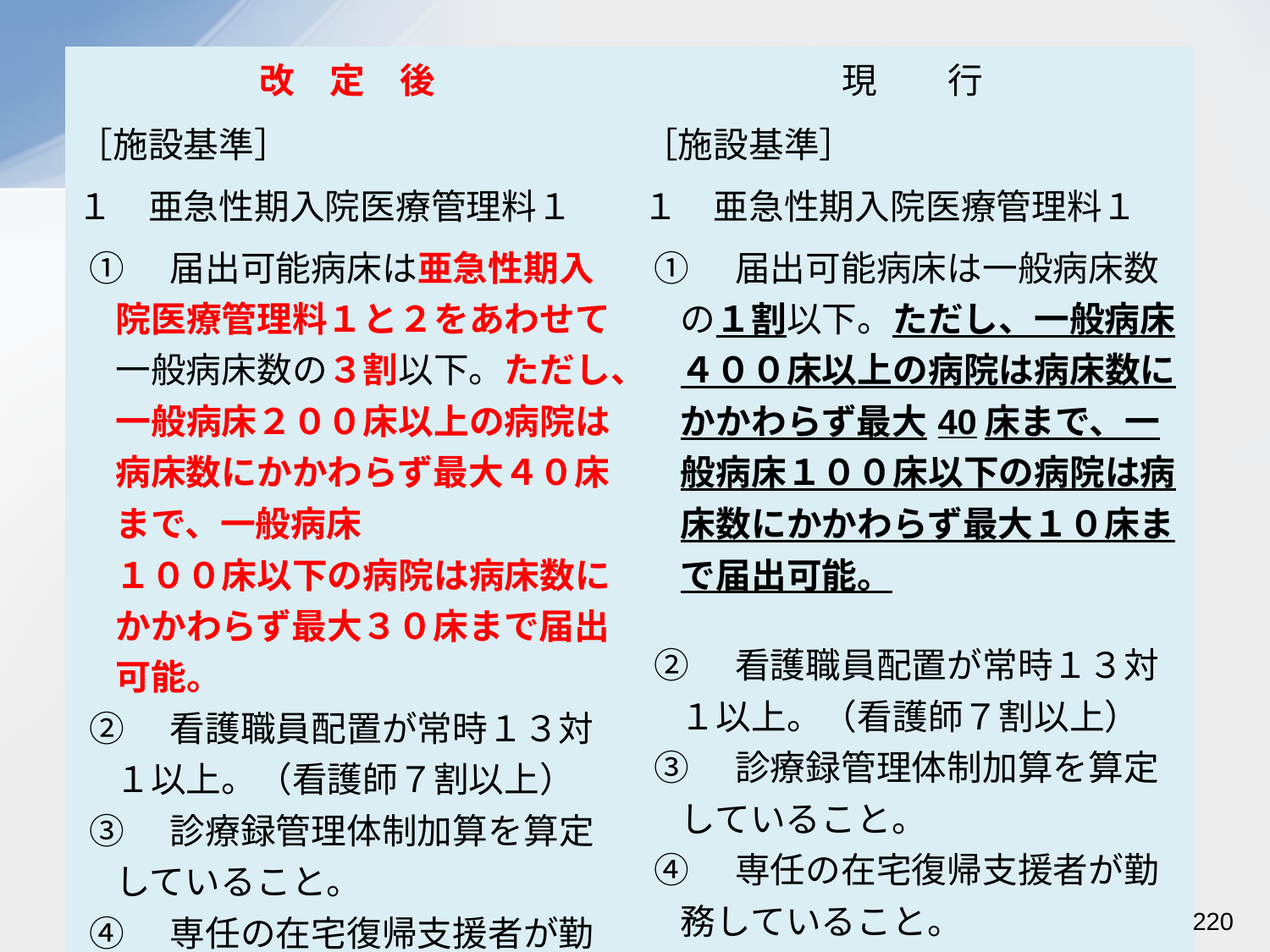

| 改　定　後 | 現　　行 |
| --- | --- |
| ［施設基準］ １　亜急性期入院医療管理料１ ①　届出可能病床は亜急性期入院医療管理料１と２をあわせて一般病床数の３割以下。ただし、一般病床２００床以上の病院は病床数にかかわらず最大４０床まで、一般病床 １００床以下の病院は病床数にかかわらず最大３０床まで届出可能。 ②　看護職員配置が常時１３対１以上。（看護師７割以上） ③　診療録管理体制加算を算定していること。 ④　専任の在宅復帰支援者が勤務していること ⑤　在宅復帰率が６割以上であること。 | ［施設基準］ １　亜急性期入院医療管理料１ ①　届出可能病床は一般病床数の１割以下。ただし、一般病床４００床以上の病院は病床数にかかわらず最大40床まで、一般病床１００床以下の病院は病床数にかかわらず最大１０床まで届出可能。 ②　看護職員配置が常時１３対１以上。（看護師７割以上） ③　診療録管理体制加算を算定していること。 ④　専任の在宅復帰支援者が勤務していること。 ⑤　在宅復帰率が６割以上であること。 |
220